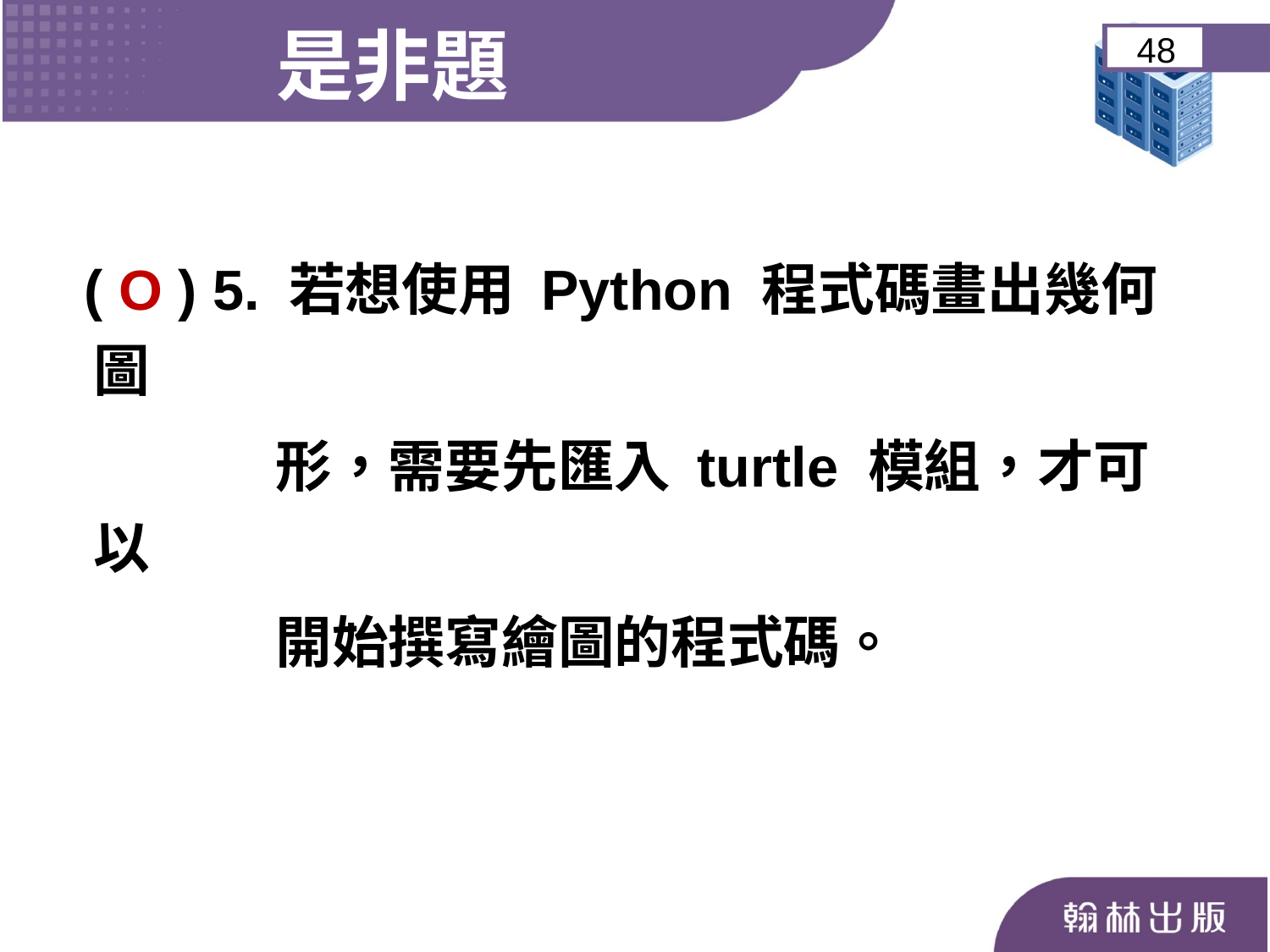

是非題
48
 ( O ) 5. 若想使用 Python 程式碼畫出幾何圖
               形，需要先匯入 turtle 模組，才可以
               開始撰寫繪圖的程式碼。